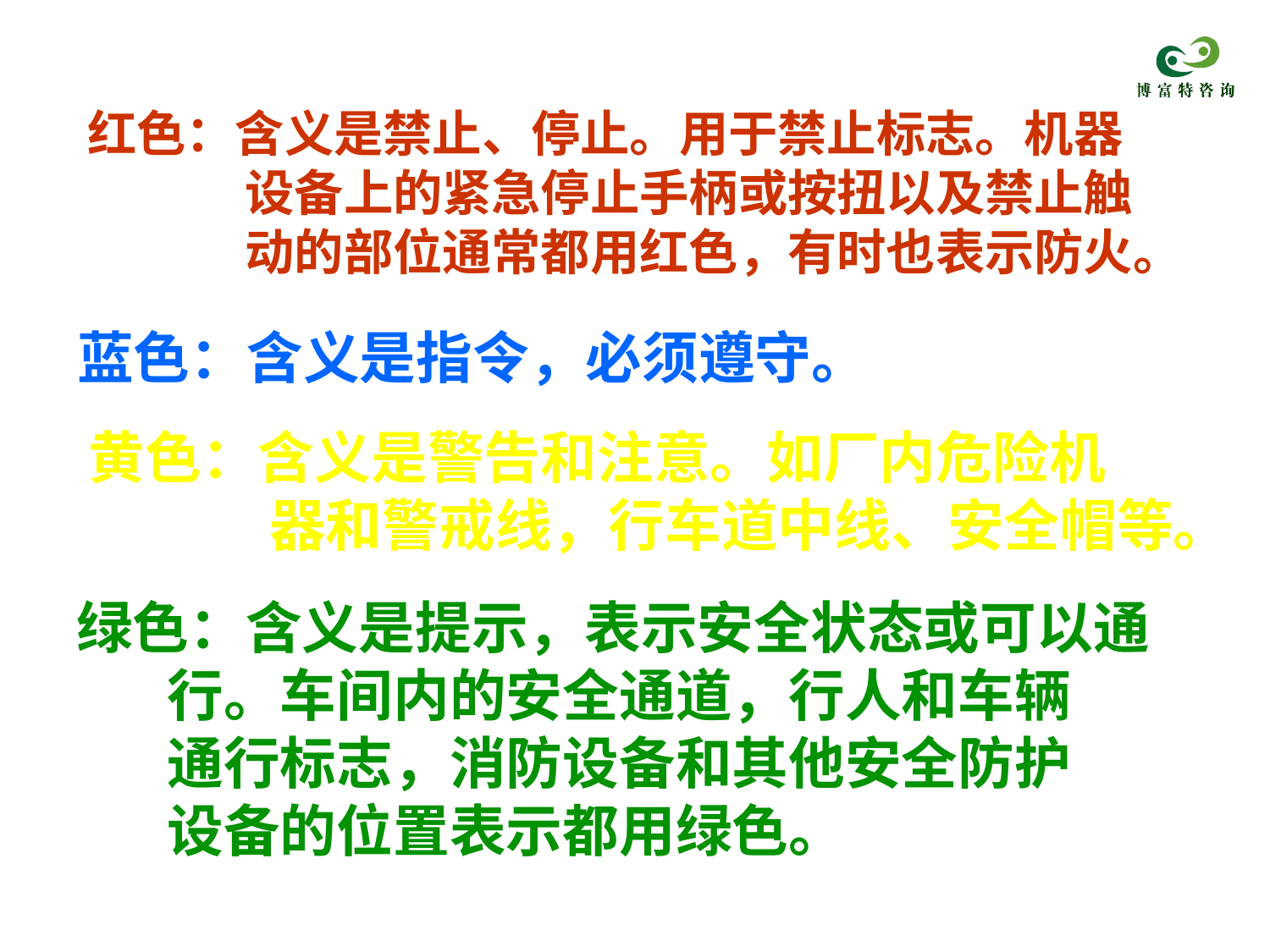

红色：含义是禁止、停止。用于禁止标志。机器
             设备上的紧急停止手柄或按扭以及禁止触
             动的部位通常都用红色，有时也表示防火。
蓝色：含义是指令，必须遵守。
 黄色：含义是警告和注意。如厂内危险机
               器和警戒线，行车道中线、安全帽等。
绿色：含义是提示，表示安全状态或可以通
      行。车间内的安全通道，行人和车辆
      通行标志，消防设备和其他安全防护
      设备的位置表示都用绿色。